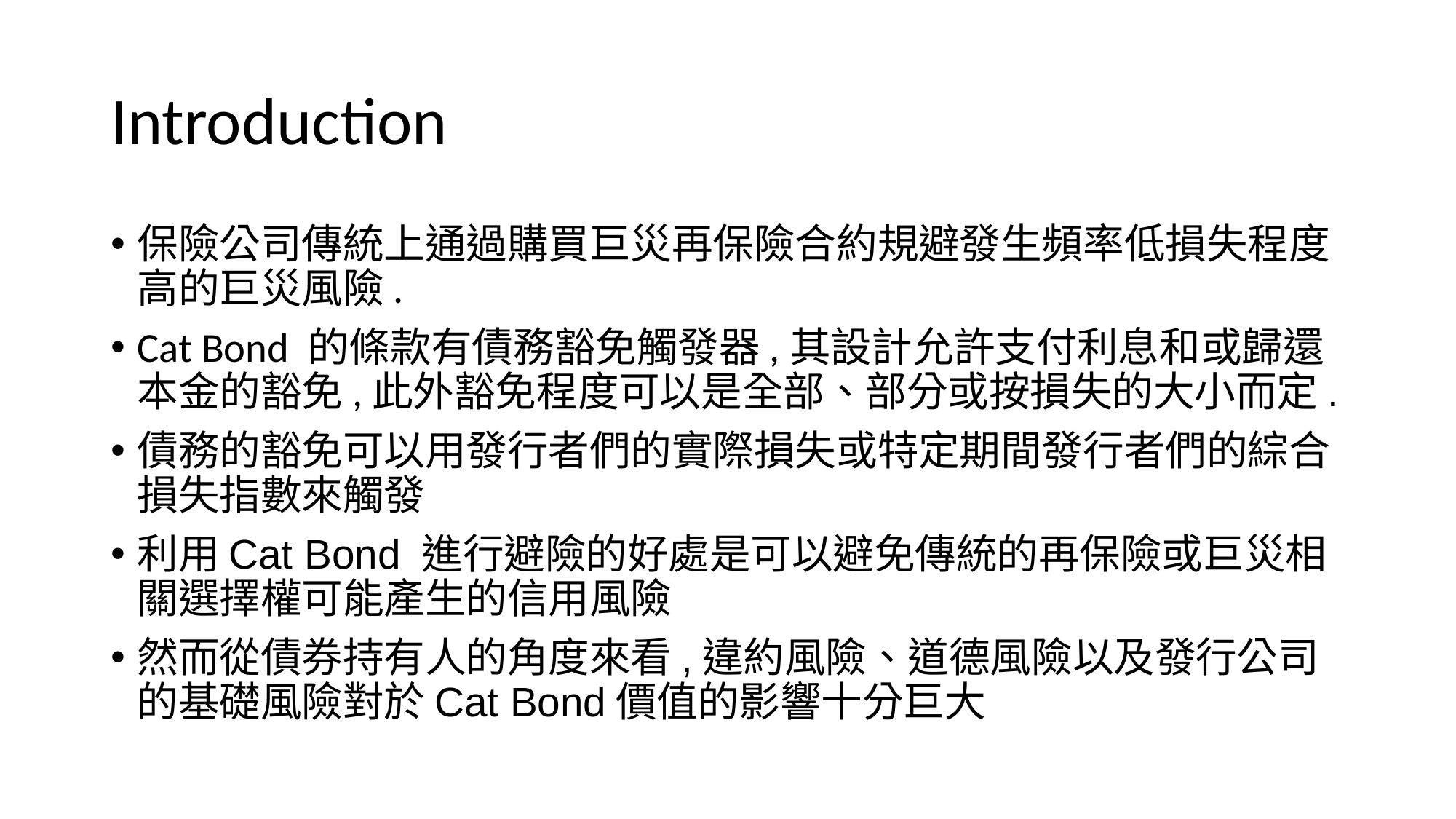

# Introduction
保險公司傳統上通過購買巨災再保險合約規避發生頻率低損失程度高的巨災風險.
Cat Bond 的條款有債務豁免觸發器,其設計允許支付利息和或歸還本金的豁免,此外豁免程度可以是全部、部分或按損失的大小而定.
債務的豁免可以用發行者們的實際損失或特定期間發行者們的綜合損失指數來觸發
利用Cat Bond 進行避險的好處是可以避免傳統的再保險或巨災相關選擇權可能產生的信用風險
然而從債券持有人的角度來看,違約風險、道德風險以及發行公司的基礎風險對於Cat Bond價值的影響十分巨大